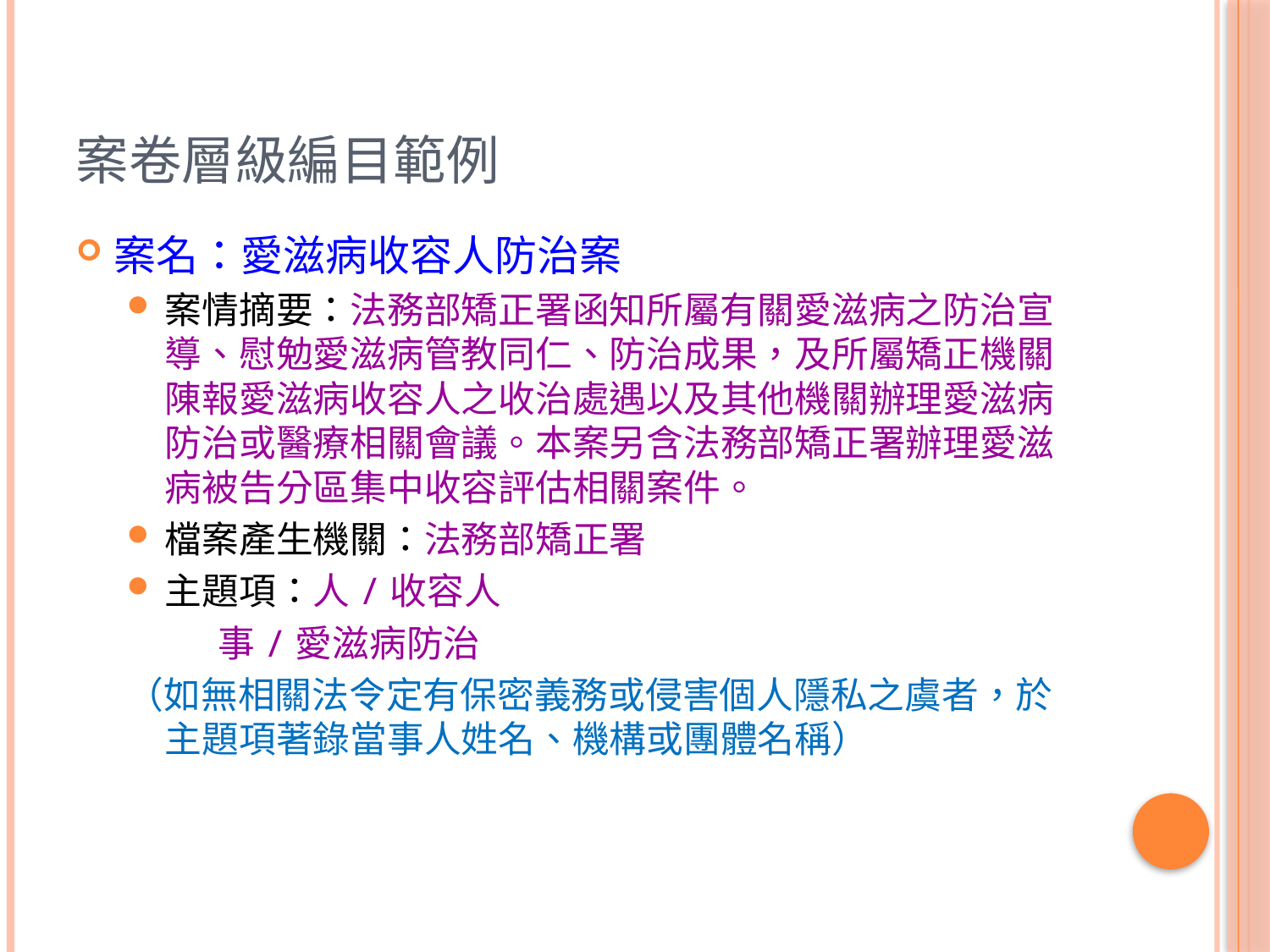

# 案卷層級編目範例
案名：愛滋病收容人防治案
案情摘要：法務部矯正署函知所屬有關愛滋病之防治宣導、慰勉愛滋病管教同仁、防治成果，及所屬矯正機關陳報愛滋病收容人之收治處遇以及其他機關辦理愛滋病防治或醫療相關會議。本案另含法務部矯正署辦理愛滋病被告分區集中收容評估相關案件。
檔案產生機關：法務部矯正署
主題項：人/收容人
          事/愛滋病防治
（如無相關法令定有保密義務或侵害個人隱私之虞者，於主題項著錄當事人姓名、機構或團體名稱）